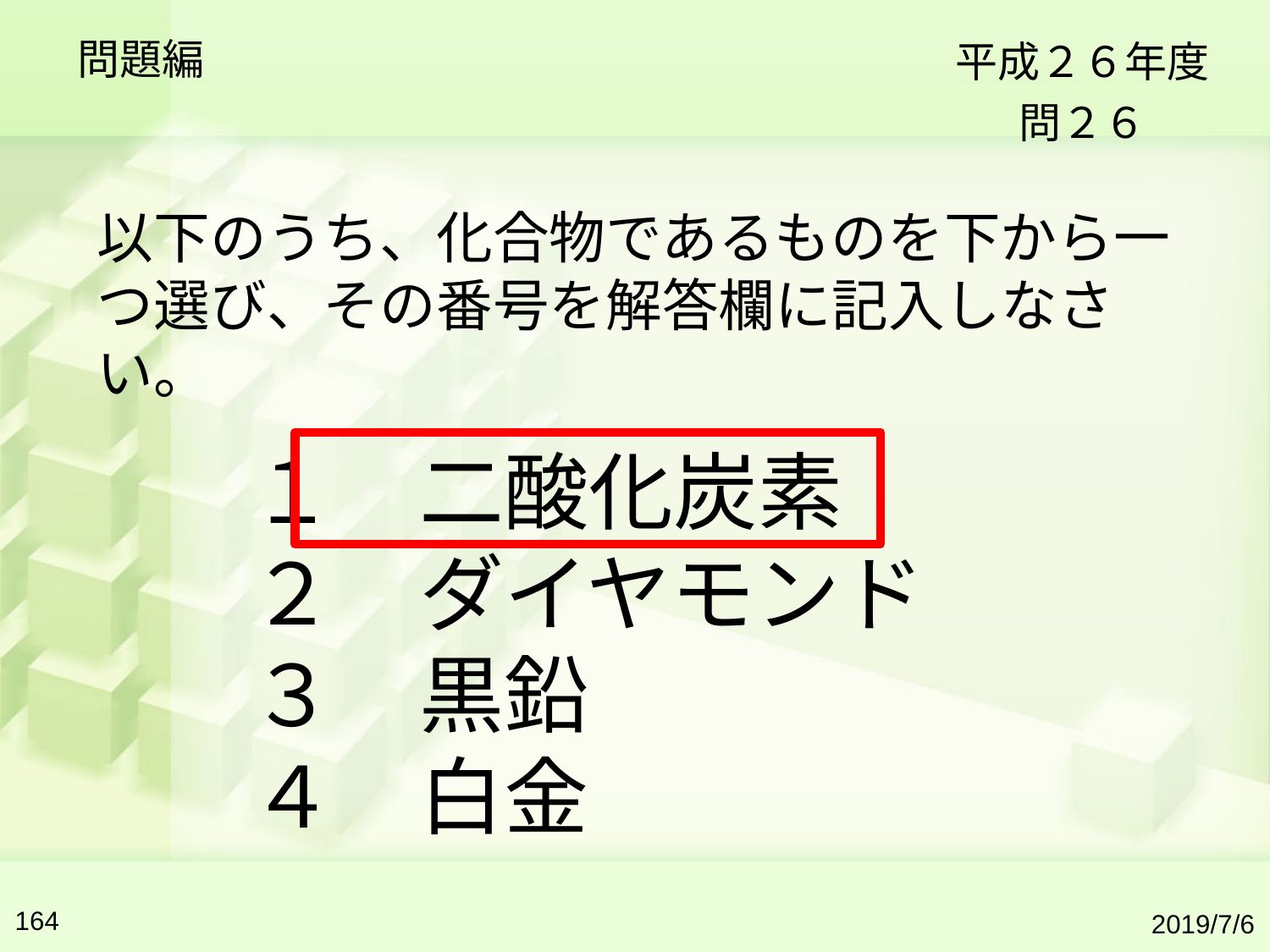

問題編
平成２６年度
問２６
以下のうち、化合物であるものを下から一つ選び、その番号を解答欄に記入しなさい。

１　二酸化炭素
２　ダイヤモンド
３　黒鉛
４　白金
164
2019/7/6